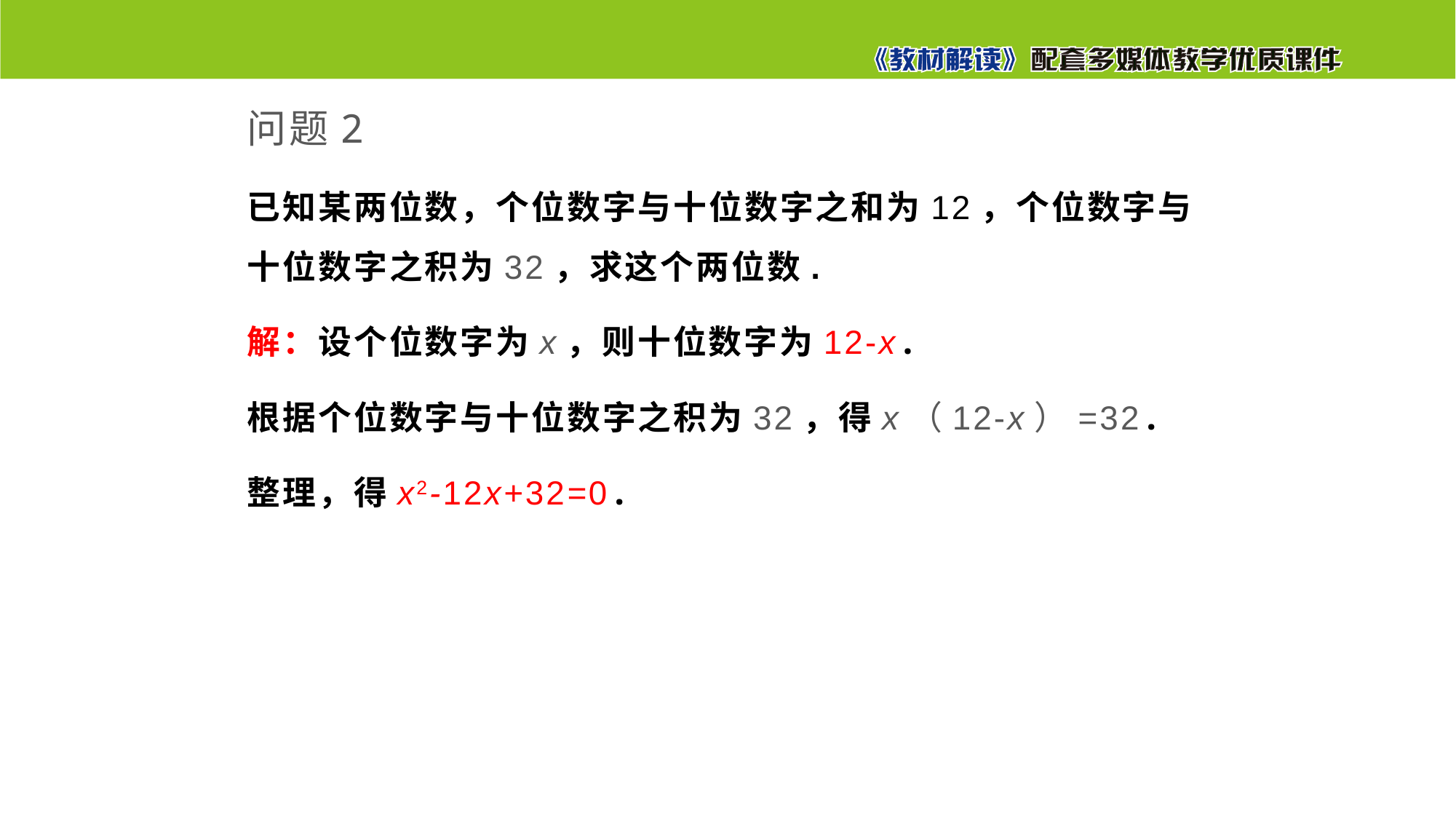

问题2
已知某两位数，个位数字与十位数字之和为12，个位数字与十位数字之积为32，求这个两位数.
解：设个位数字为x，则十位数字为12-x.
根据个位数字与十位数字之积为32，得x（12-x）=32.
整理，得x2-12x+32=0.